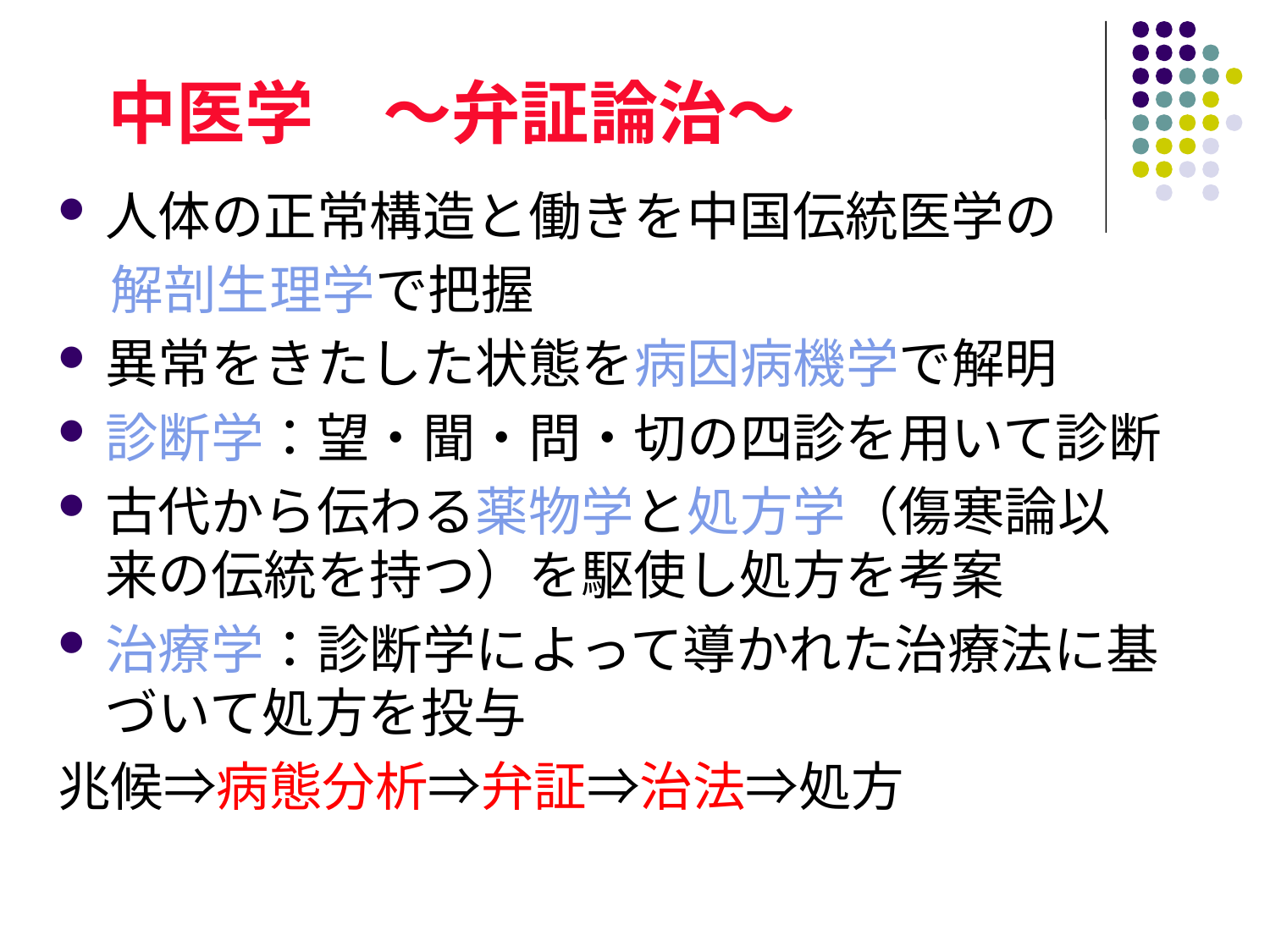

中医学　～弁証論治～
人体の正常構造と働きを中国伝統医学の
　解剖生理学で把握
異常をきたした状態を病因病機学で解明
診断学：望・聞・問・切の四診を用いて診断
古代から伝わる薬物学と処方学（傷寒論以来の伝統を持つ）を駆使し処方を考案
治療学：診断学によって導かれた治療法に基づいて処方を投与
兆候⇒病態分析⇒弁証⇒治法⇒処方